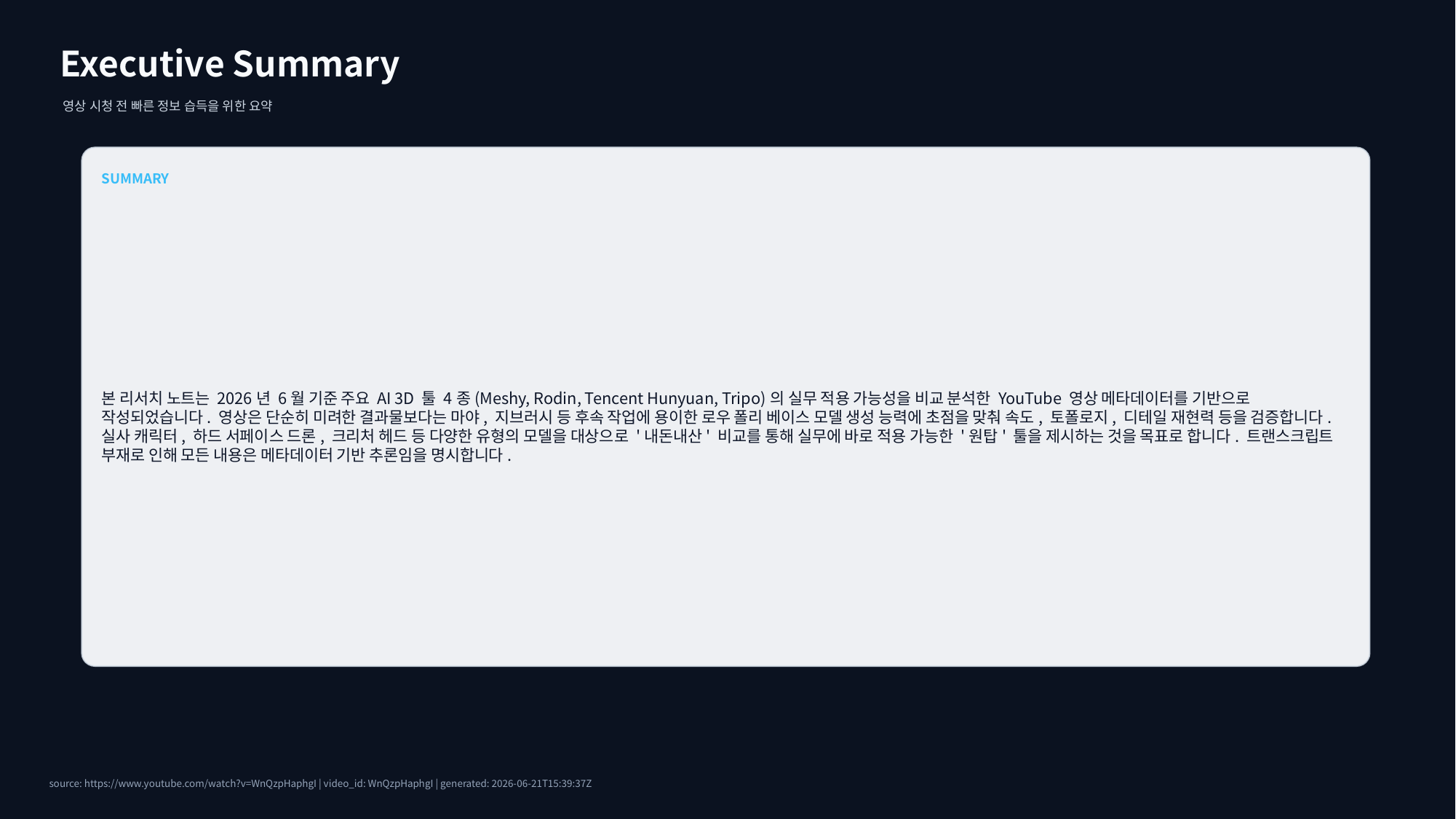

Executive Summary
영상 시청 전 빠른 정보 습득을 위한 요약

SUMMARY
본 리서치 노트는 2026년 6월 기준 주요 AI 3D 툴 4종(Meshy, Rodin, Tencent Hunyuan, Tripo)의 실무 적용 가능성을 비교 분석한 YouTube 영상 메타데이터를 기반으로 작성되었습니다. 영상은 단순히 미려한 결과물보다는 마야, 지브러시 등 후속 작업에 용이한 로우 폴리 베이스 모델 생성 능력에 초점을 맞춰 속도, 토폴로지, 디테일 재현력 등을 검증합니다. 실사 캐릭터, 하드 서페이스 드론, 크리처 헤드 등 다양한 유형의 모델을 대상으로 '내돈내산' 비교를 통해 실무에 바로 적용 가능한 '원탑' 툴을 제시하는 것을 목표로 합니다. 트랜스크립트 부재로 인해 모든 내용은 메타데이터 기반 추론임을 명시합니다.
source: https://www.youtube.com/watch?v=WnQzpHaphgI | video_id: WnQzpHaphgI | generated: 2026-06-21T15:39:37Z